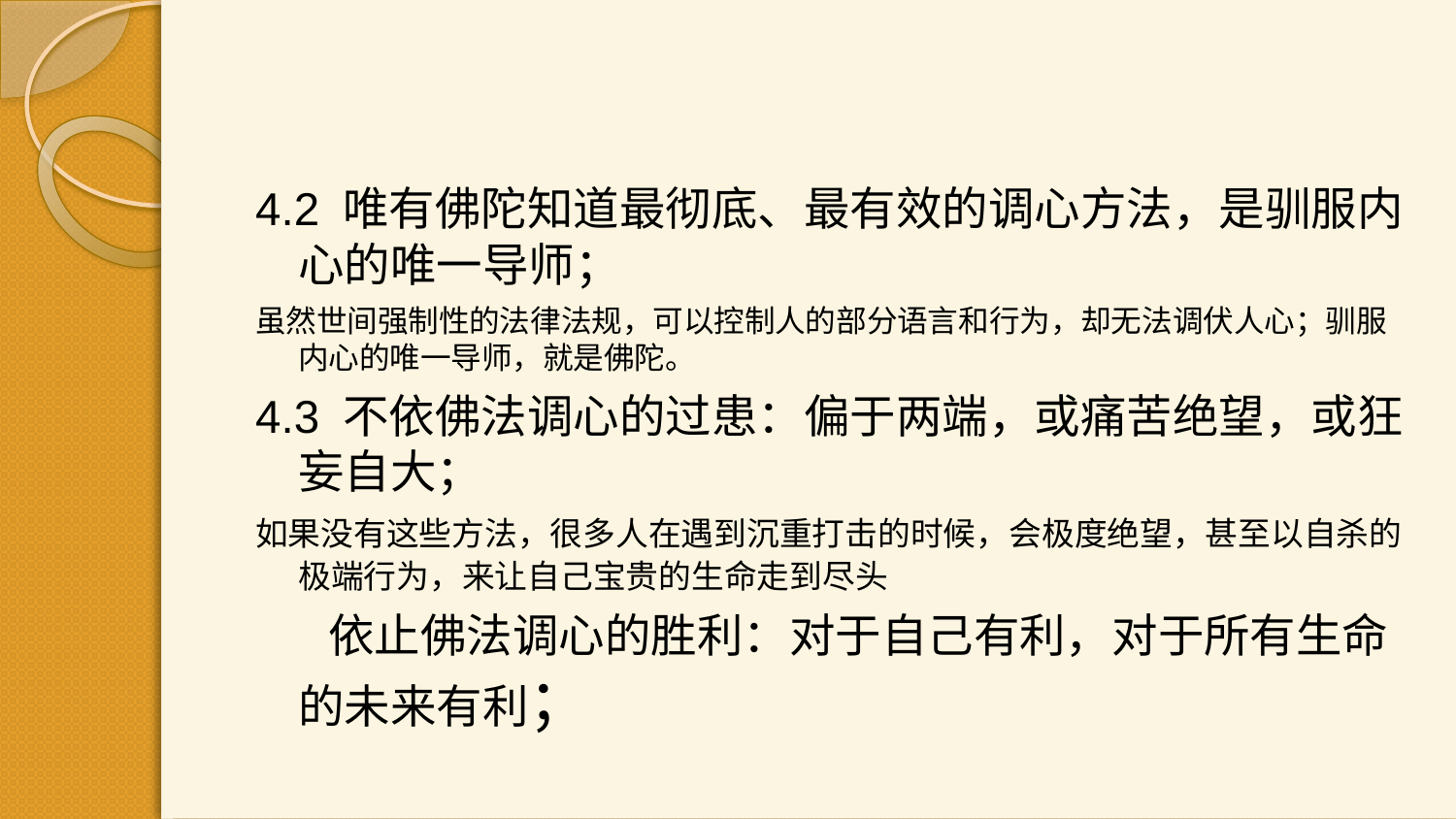

4.2 唯有佛陀知道最彻底、最有效的调心方法，是驯服内心的唯一导师；
虽然世间强制性的法律法规，可以控制人的部分语言和行为，却无法调伏人心；驯服内心的唯一导师，就是佛陀。
4.3 不依佛法调心的过患：偏于两端，或痛苦绝望，或狂妄自大；
如果没有这些方法，很多人在遇到沉重打击的时候，会极度绝望，甚至以自杀的极端行为，来让自己宝贵的生命走到尽头
      依止佛法调心的胜利：对于自己有利，对于所有生命的未来有利；